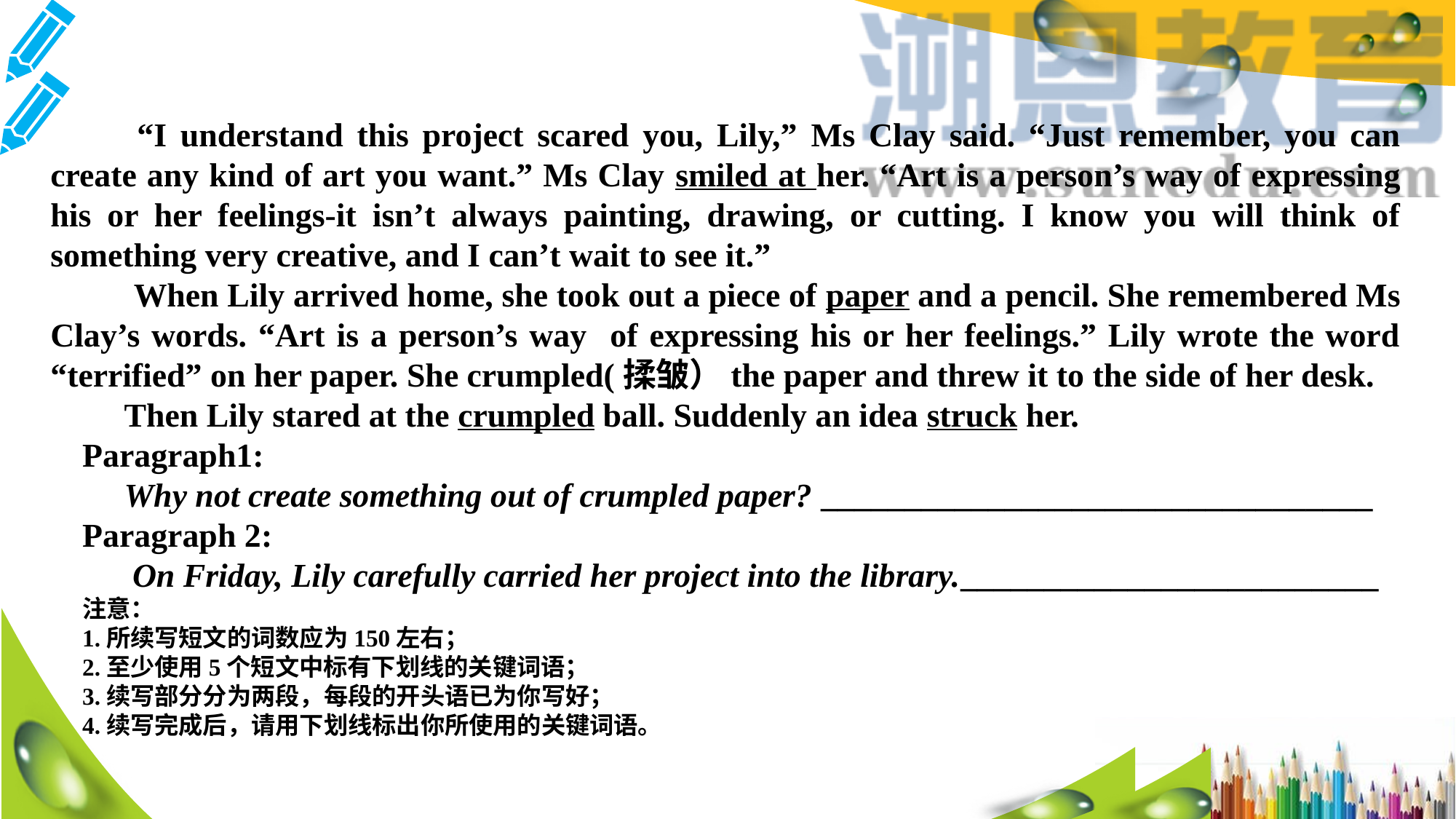

“I understand this project scared you, Lily,” Ms Clay said. “Just remember, you can create any kind of art you want.” Ms Clay smiled at her. “Art is a person’s way of expressing his or her feelings-it isn’t always painting, drawing, or cutting. I know you will think of something very creative, and I can’t wait to see it.”
      When Lily arrived home, she took out a piece of paper and a pencil. She remembered Ms Clay’s words. “Art is a person’s way  of expressing his or her feelings.” Lily wrote the word “terrified” on her paper. She crumpled(揉皱）the paper and threw it to the side of her desk.
     Then Lily stared at the crumpled ball. Suddenly an idea struck her.
Paragraph1:
     Why not create something out of crumpled paper? _________________________________
Paragraph 2:
      On Friday, Lily carefully carried her project into the library._________________________
注意：
1.所续写短文的词数应为150左右；
2.至少使用5个短文中标有下划线的关键词语；
3.续写部分分为两段，每段的开头语已为你写好；
4.续写完成后，请用下划线标出你所使用的关键词语。